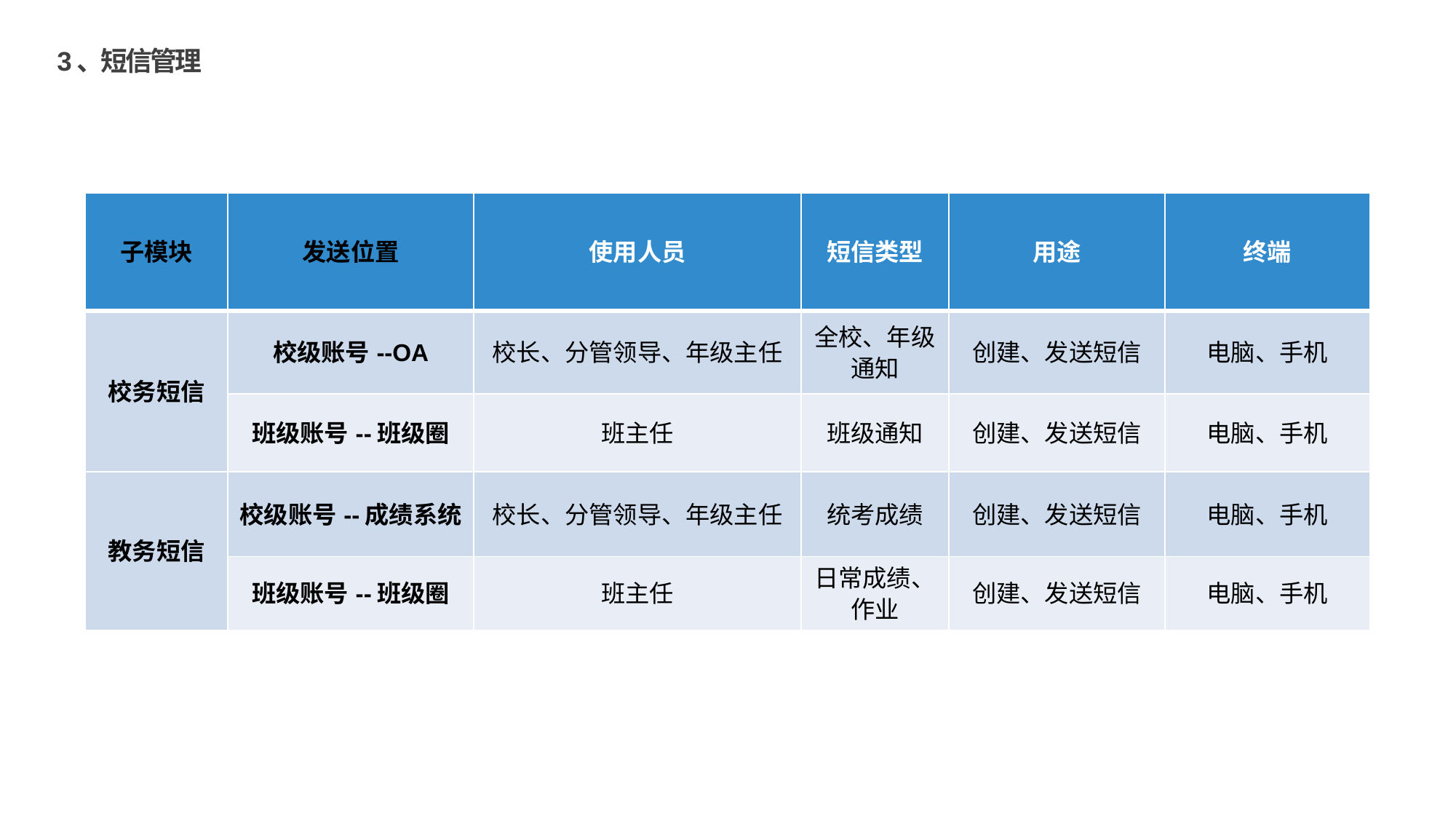

3、短信管理
| 子模块 | 发送位置 | 使用人员 | 短信类型 | 用途 | 终端 |
| --- | --- | --- | --- | --- | --- |
| 校务短信 | 校级账号--OA | 校长、分管领导、年级主任 | 全校、年级通知 | 创建、发送短信 | 电脑、手机 |
|  | 班级账号--班级圈 | 班主任 | 班级通知 | 创建、发送短信 | 电脑、手机 |
| 教务短信 | 校级账号--成绩系统 | 校长、分管领导、年级主任 | 统考成绩 | 创建、发送短信 | 电脑、手机 |
|  | 班级账号--班级圈 | 班主任 | 日常成绩、作业 | 创建、发送短信 | 电脑、手机 |